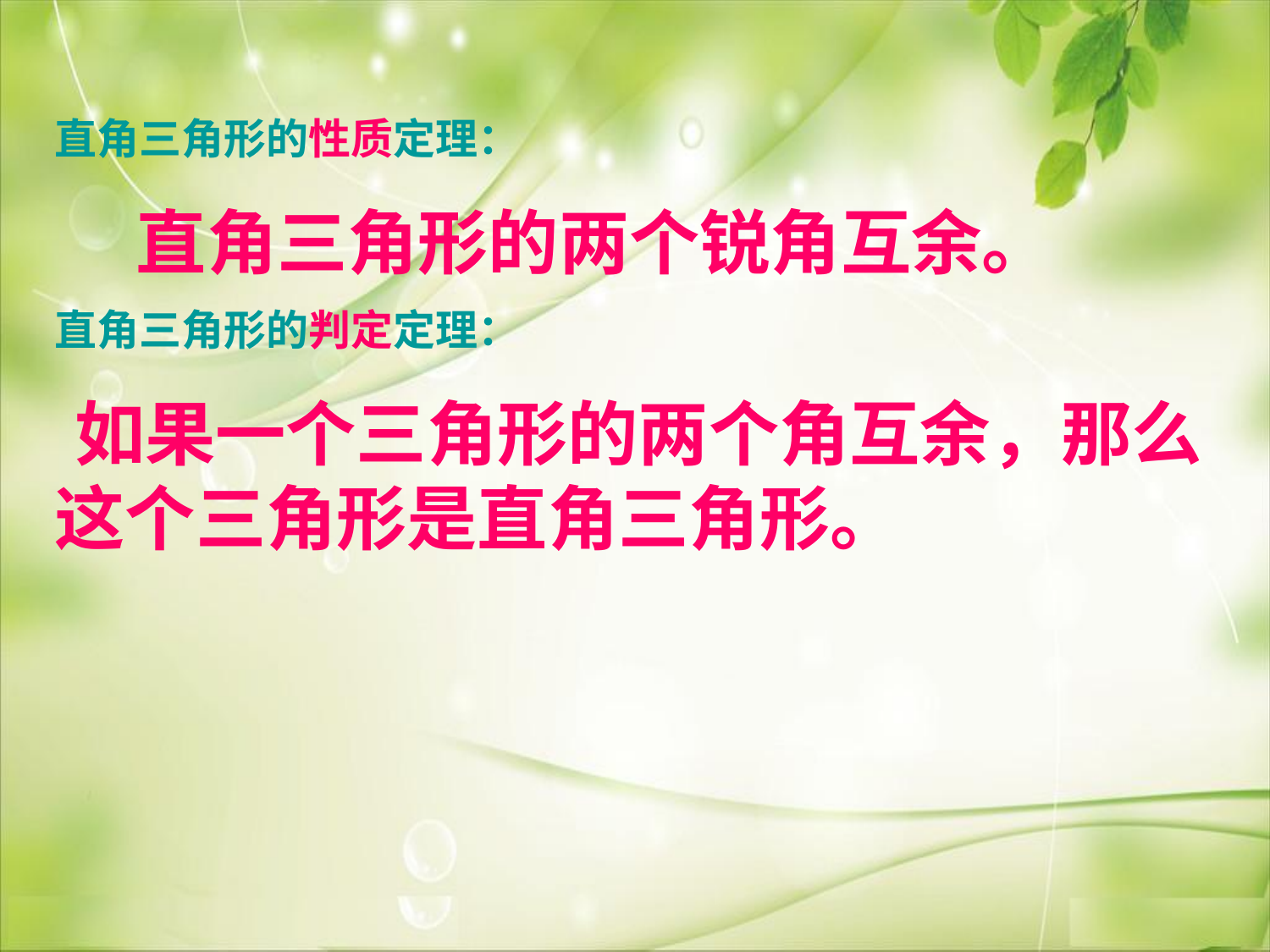

直角三角形的性质定理：
    直角三角形的两个锐角互余。
直角三角形的判定定理：
 如果一个三角形的两个角互余，那么这个三角形是直角三角形。